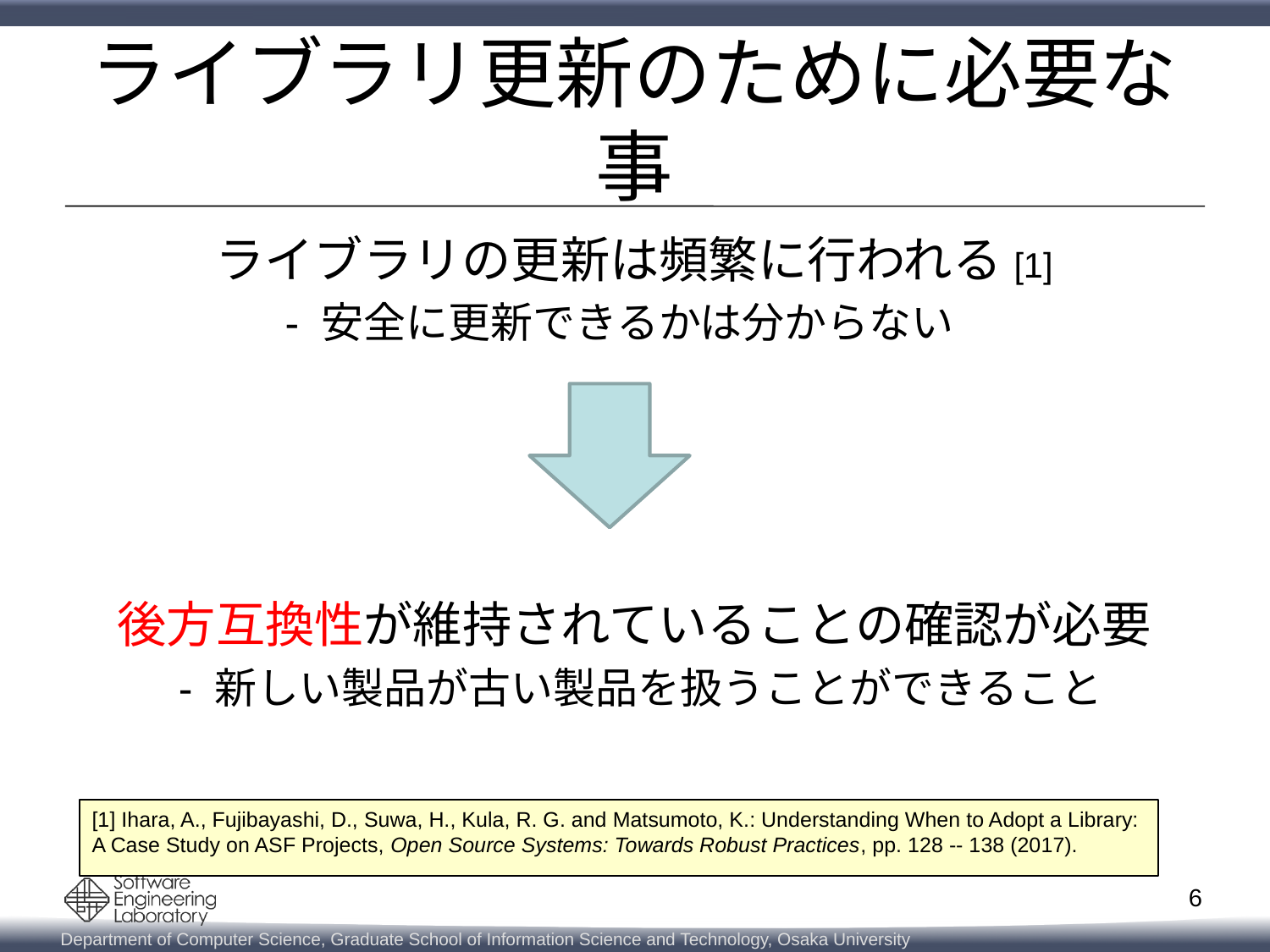

# ライブラリ更新のために必要な事
ライブラリの更新は頻繁に行われる[1]
                     - 安全に更新できるかは分からない

後方互換性が維持されていることの確認が必要
            - 新しい製品が古い製品を扱うことができること

[1] Ihara, A., Fujibayashi, D., Suwa, H., Kula, R. G. and Matsumoto, K.: Understanding When to Adopt a Library: A Case Study on ASF Projects, Open Source Systems: Towards Robust Practices, pp. 128 -- 138 (2017).

6